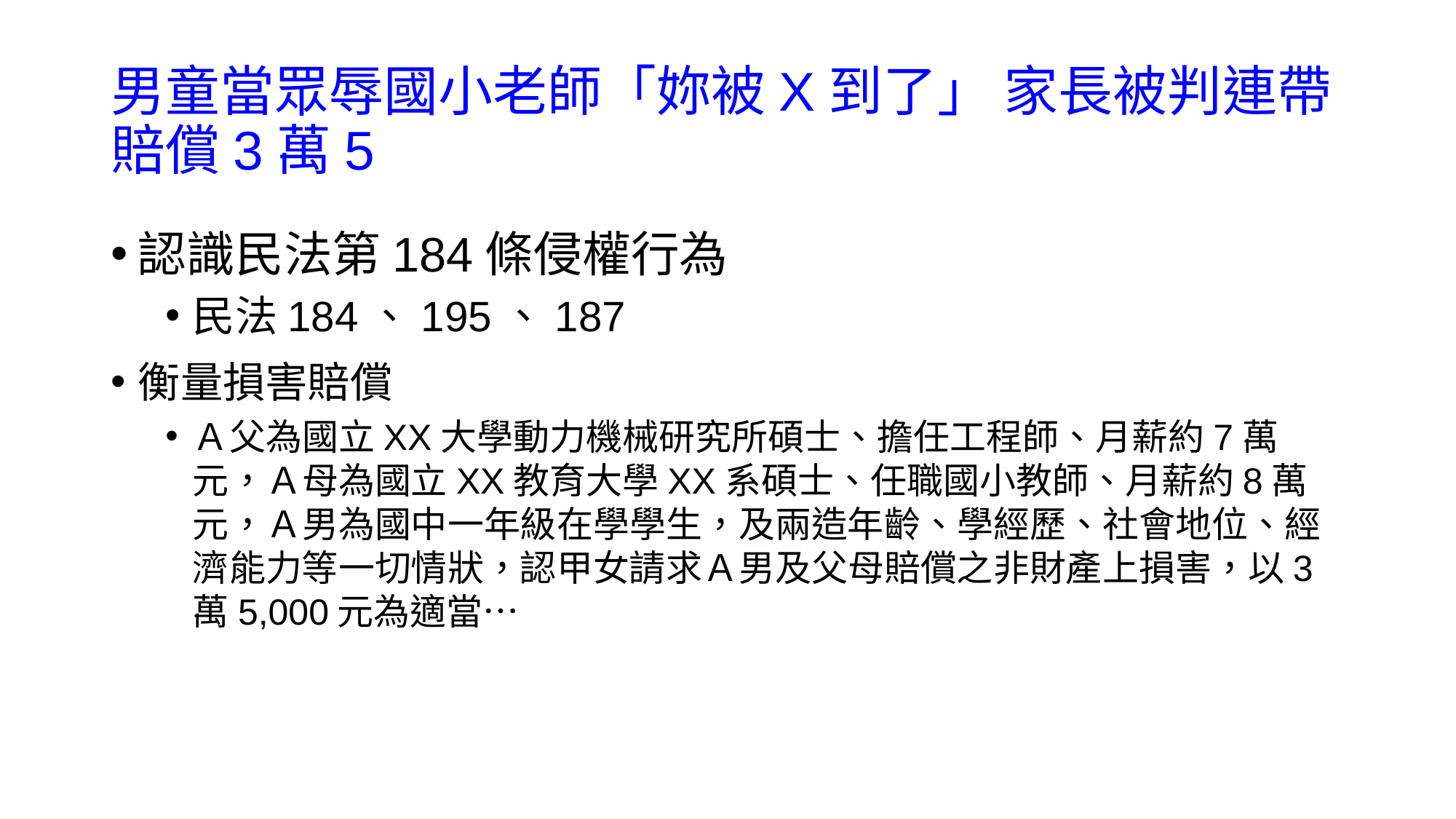

# 男童當眾辱國小老師「妳被X到了」 家長被判連帶賠償3萬5
認識民法第184條侵權行為
民法184、195、187
衡量損害賠償
Ａ父為國立XX大學動力機械研究所碩士、擔任工程師、月薪約7萬元，Ａ母為國立XX教育大學XX系碩士、任職國小教師、月薪約8萬元，Ａ男為國中一年級在學學生，及兩造年齡、學經歷、社會地位、經濟能力等一切情狀，認甲女請求Ａ男及父母賠償之非財產上損害，以3萬5,000元為適當…